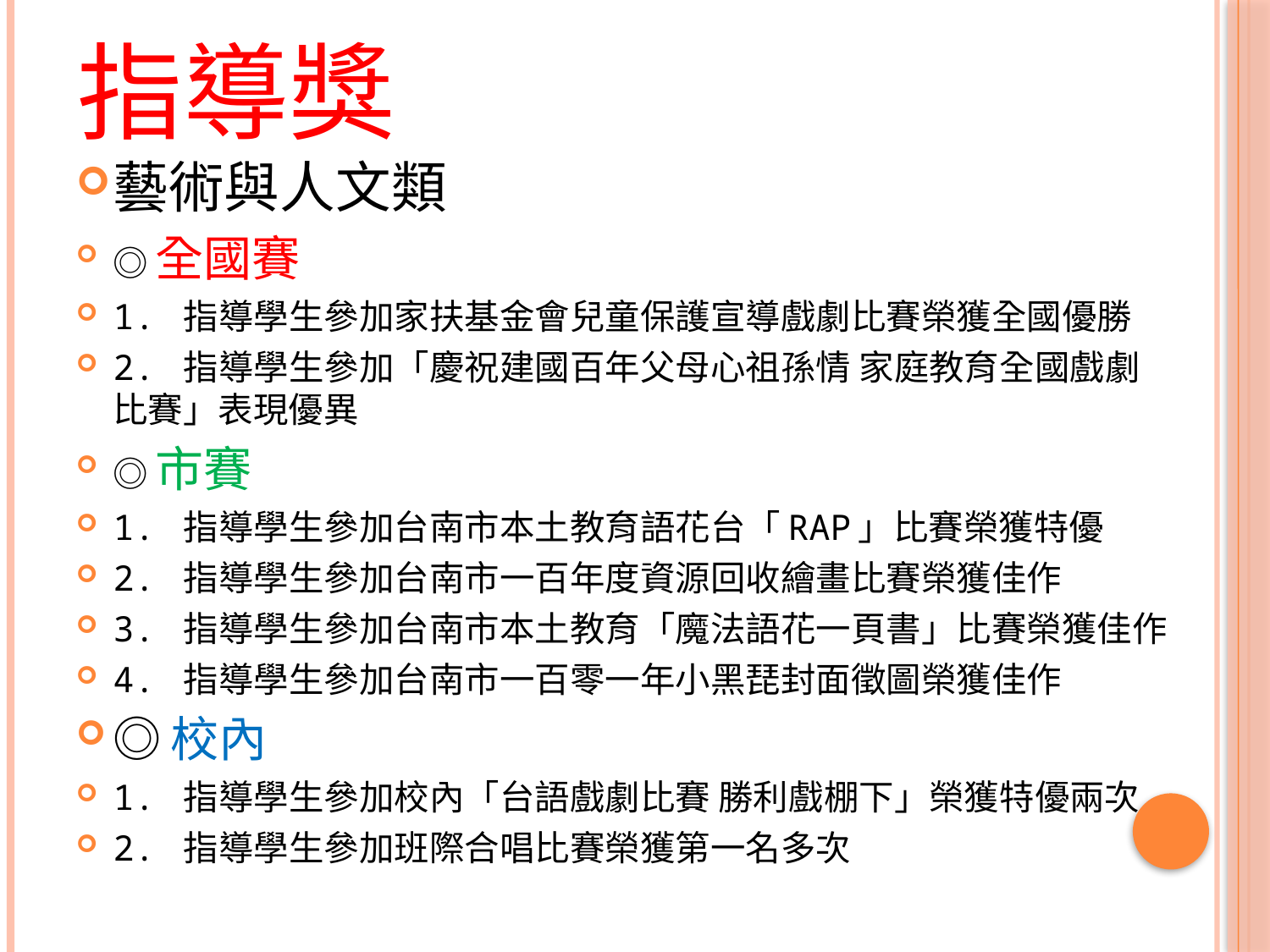

# 指導獎
藝術與人文類
◎全國賽
1. 指導學生參加家扶基金會兒童保護宣導戲劇比賽榮獲全國優勝
2. 指導學生參加「慶祝建國百年父母心祖孫情 家庭教育全國戲劇比賽」表現優異
◎市賽
1. 指導學生參加台南市本土教育語花台「RAP」比賽榮獲特優
2. 指導學生參加台南市一百年度資源回收繪畫比賽榮獲佳作
3. 指導學生參加台南市本土教育「魔法語花一頁書」比賽榮獲佳作
4. 指導學生參加台南市一百零一年小黑琵封面徵圖榮獲佳作
◎校內
1. 指導學生參加校內「台語戲劇比賽 勝利戲棚下」榮獲特優兩次
2. 指導學生參加班際合唱比賽榮獲第一名多次